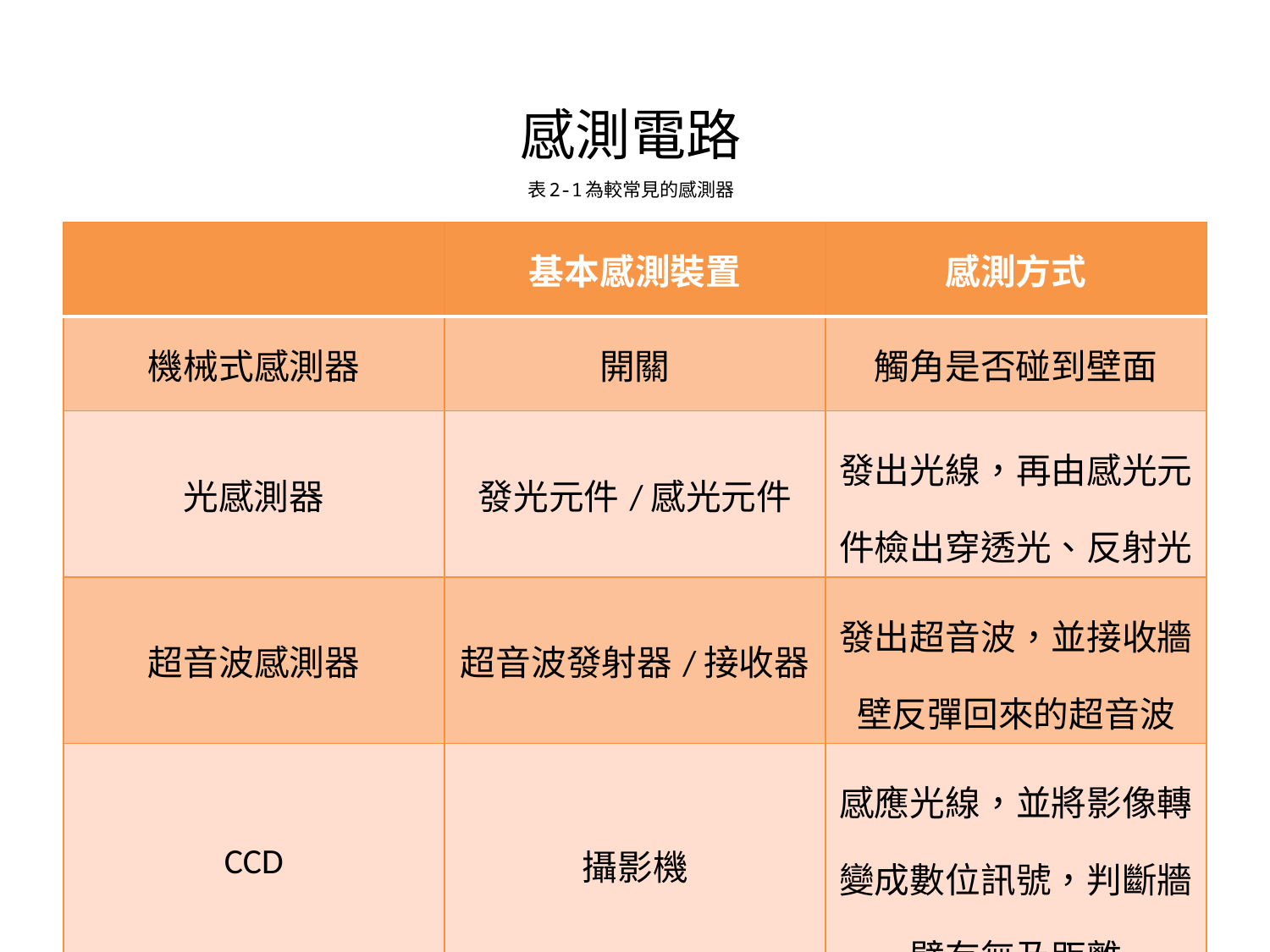

# 感測電路 表2-1為較常見的感測器
|  | 基本感測裝置 | 感測方式 |
| --- | --- | --- |
| 機械式感測器 | 開關 | 觸角是否碰到壁面 |
| 光感測器 | 發光元件/感光元件 | 發出光線，再由感光元件檢出穿透光、反射光 |
| 超音波感測器 | 超音波發射器/接收器 | 發出超音波，並接收牆壁反彈回來的超音波 |
| CCD | 攝影機 | 感應光線，並將影像轉變成數位訊號，判斷牆壁有無及距離 |